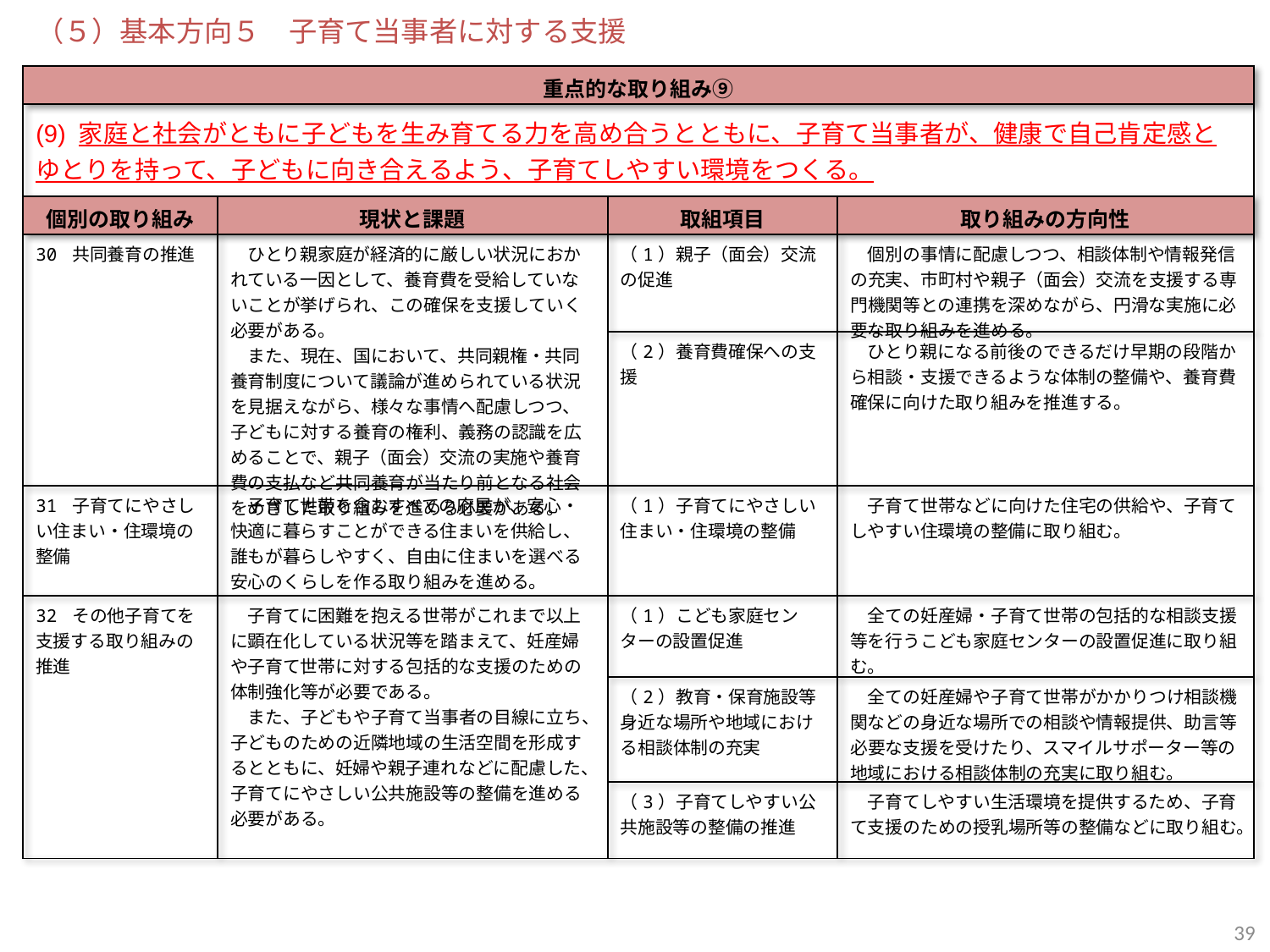

（５）基本方向５　子育て当事者に対する支援
| 重点的な取り組み⑨ |  |  |  |
| --- | --- | --- | --- |
| (9) 家庭と社会がともに子どもを生み育てる力を高め合うとともに、子育て当事者が、健康で自己肯定感とゆとりを持って、子どもに向き合えるよう、子育てしやすい環境をつくる。 |  |  |  |
| 個別の取り組み | 現状と課題 | 取組項目 | 取り組みの方向性 |
| 30 共同養育の推進 | ひとり親家庭が経済的に厳しい状況におかれている一因として、養育費を受給していないことが挙げられ、この確保を支援していく必要がある。 　また、現在、国において、共同親権・共同養育制度について議論が進められている状況を見据えながら、様々な事情へ配慮しつつ、子どもに対する養育の権利、義務の認識を広めることで、親子（面会）交流の実施や養育費の支払など共同養育が当たり前となる社会をめざした取り組みを進める必要がある。 | （1）親子（面会）交流の促進 | 個別の事情に配慮しつつ、相談体制や情報発信の充実、市町村や親子（面会）交流を支援する専門機関等との連携を深めながら、円滑な実施に必要な取り組みを進める。 |
|  |  | （2）養育費確保への支援 | ひとり親になる前後のできるだけ早期の段階から相談・支援できるような体制の整備や、養育費確保に向けた取り組みを推進する。 |
| 31 子育てにやさしい住まい・住環境の整備 | 子育て世帯を含むすべての府民が、安心・快適に暮らすことができる住まいを供給し、誰もが暮らしやすく、自由に住まいを選べる安心のくらしを作る取り組みを進める。 | （1）子育てにやさしい住まい・住環境の整備 | 子育て世帯などに向けた住宅の供給や、子育てしやすい住環境の整備に取り組む。 |
| 32 その他子育てを支援する取り組みの推進 | 子育てに困難を抱える世帯がこれまで以上に顕在化している状況等を踏まえて、妊産婦や子育て世帯に対する包括的な支援のための体制強化等が必要である。 　また、子どもや子育て当事者の目線に立ち、子どものための近隣地域の生活空間を形成するとともに、妊婦や親子連れなどに配慮した、子育てにやさしい公共施設等の整備を進める必要がある。 | （1）こども家庭センターの設置促進 | 全ての妊産婦・子育て世帯の包括的な相談支援等を行うこども家庭センターの設置促進に取り組む。 |
|  |  | （2）教育・保育施設等身近な場所や地域における相談体制の充実 | 全ての妊産婦や子育て世帯がかかりつけ相談機関などの身近な場所での相談や情報提供、助言等必要な支援を受けたり、スマイルサポーター等の地域における相談体制の充実に取り組む。 |
|  |  | （3）子育てしやすい公共施設等の整備の推進 | 子育てしやすい生活環境を提供するため、子育て支援のための授乳場所等の整備などに取り組む。 |
39